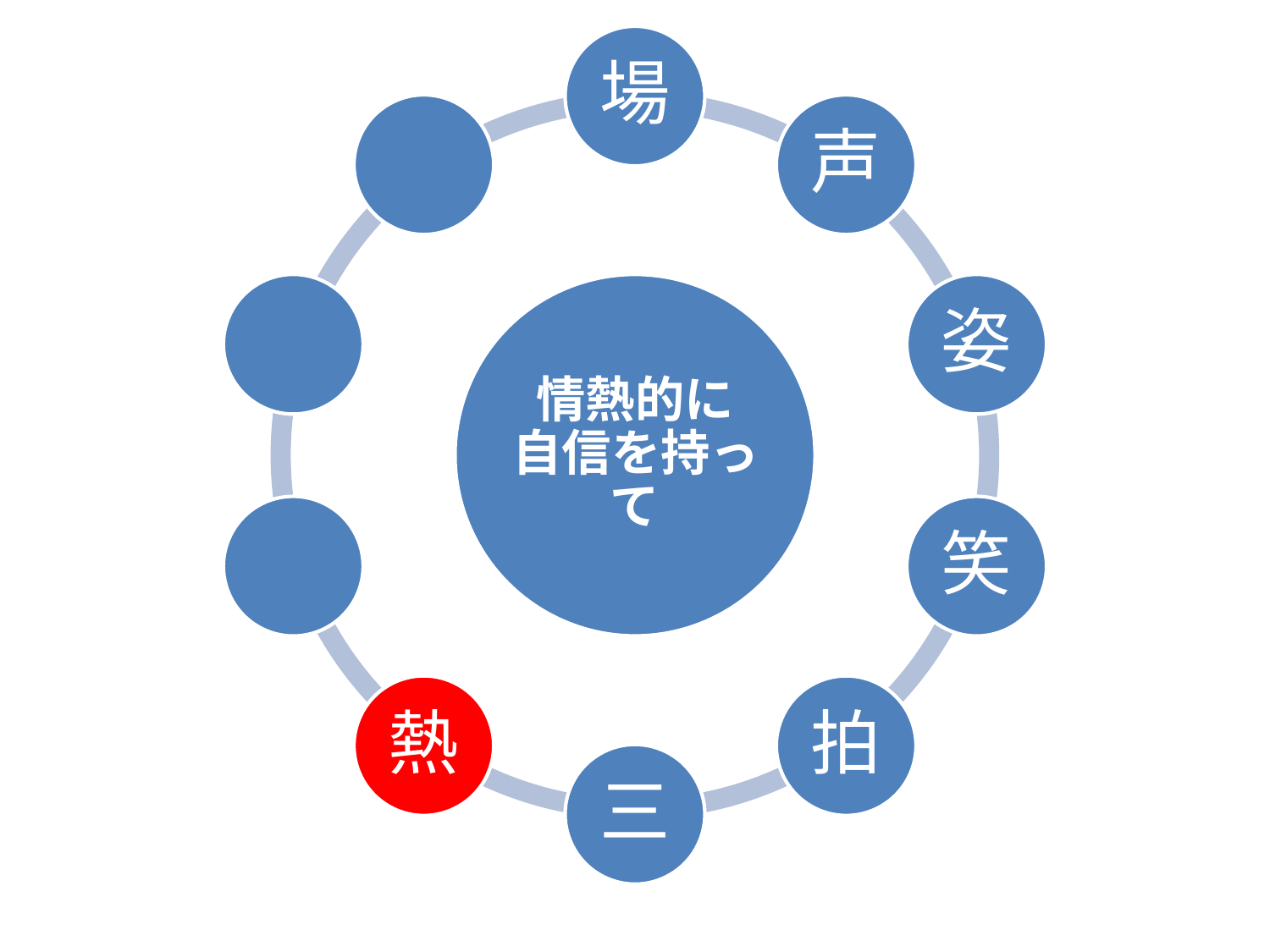

情熱的に自信を持って
場
声
姿
笑
拍
三
熱